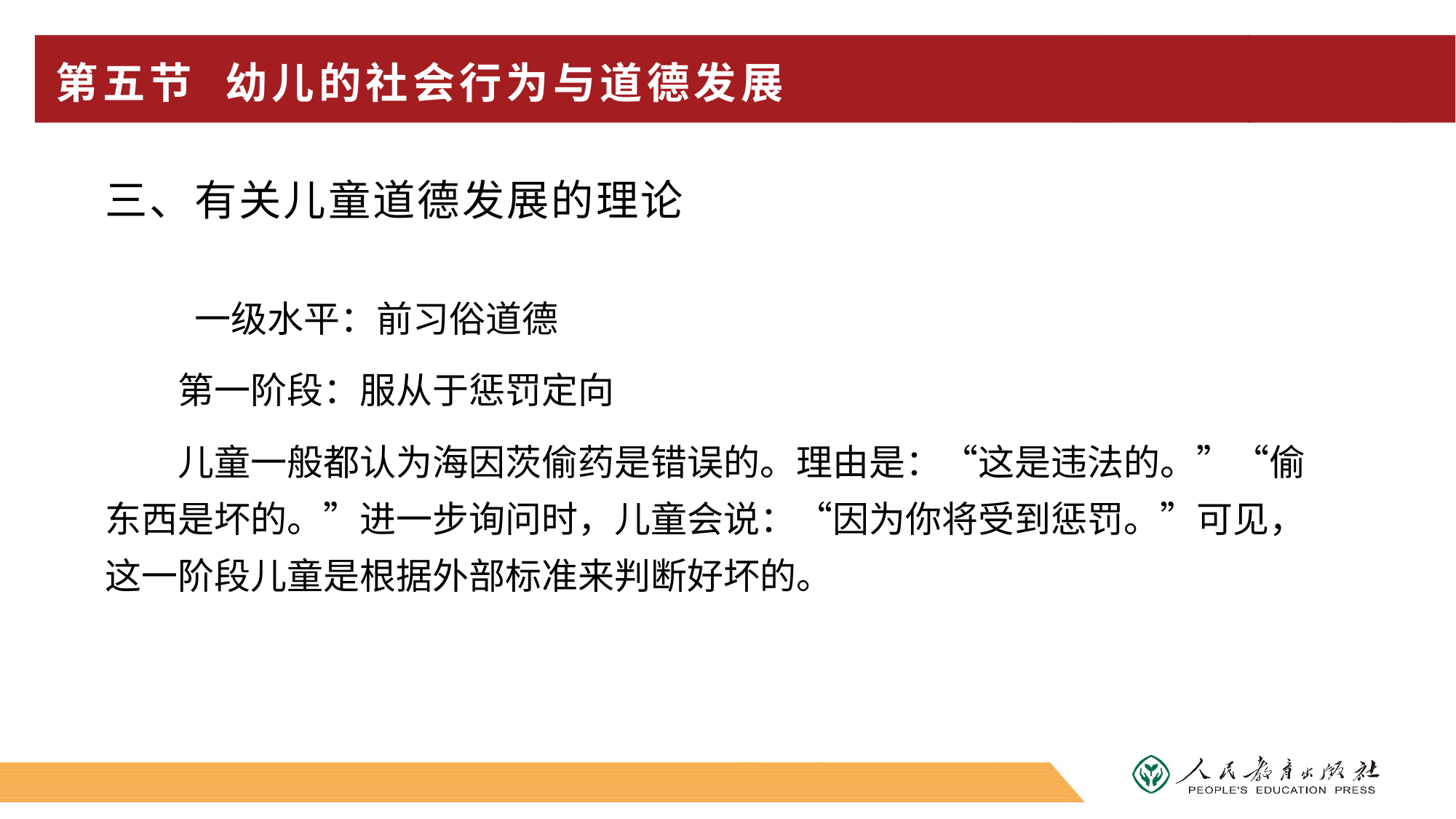

# 第五节  幼儿的社会行为与道德发展
三、有关儿童道德发展的理论
 一级水平：前习俗道德
第一阶段：服从于惩罚定向
儿童一般都认为海因茨偷药是错误的。理由是：“这是违法的。”“偷东西是坏的。”进一步询问时，儿童会说：“因为你将受到惩罚。”可见，这一阶段儿童是根据外部标准来判断好坏的。